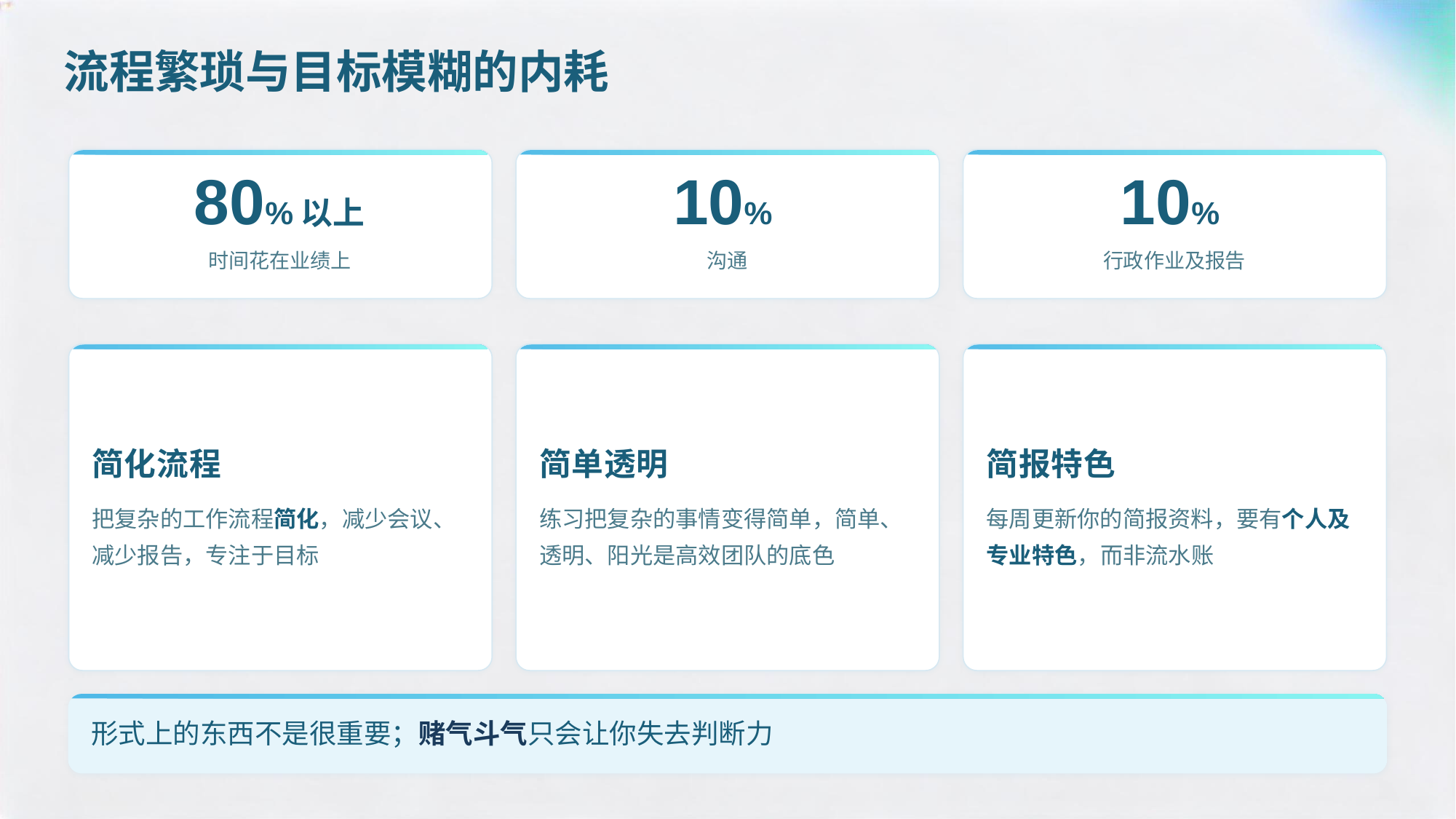

流程繁琐与目标模糊的内耗

80%以上
10%
10%
时间花在业绩上
沟通
行政作业及报告

简化流程
简单透明
简报特色
把复杂的工作流程简化，减少会议、减少报告，专注于目标
练习把复杂的事情变得简单，简单、透明、阳光是高效团队的底色
每周更新你的简报资料，要有个人及专业特色，而非流水账

形式上的东西不是很重要；赌气斗气只会让你失去判断力